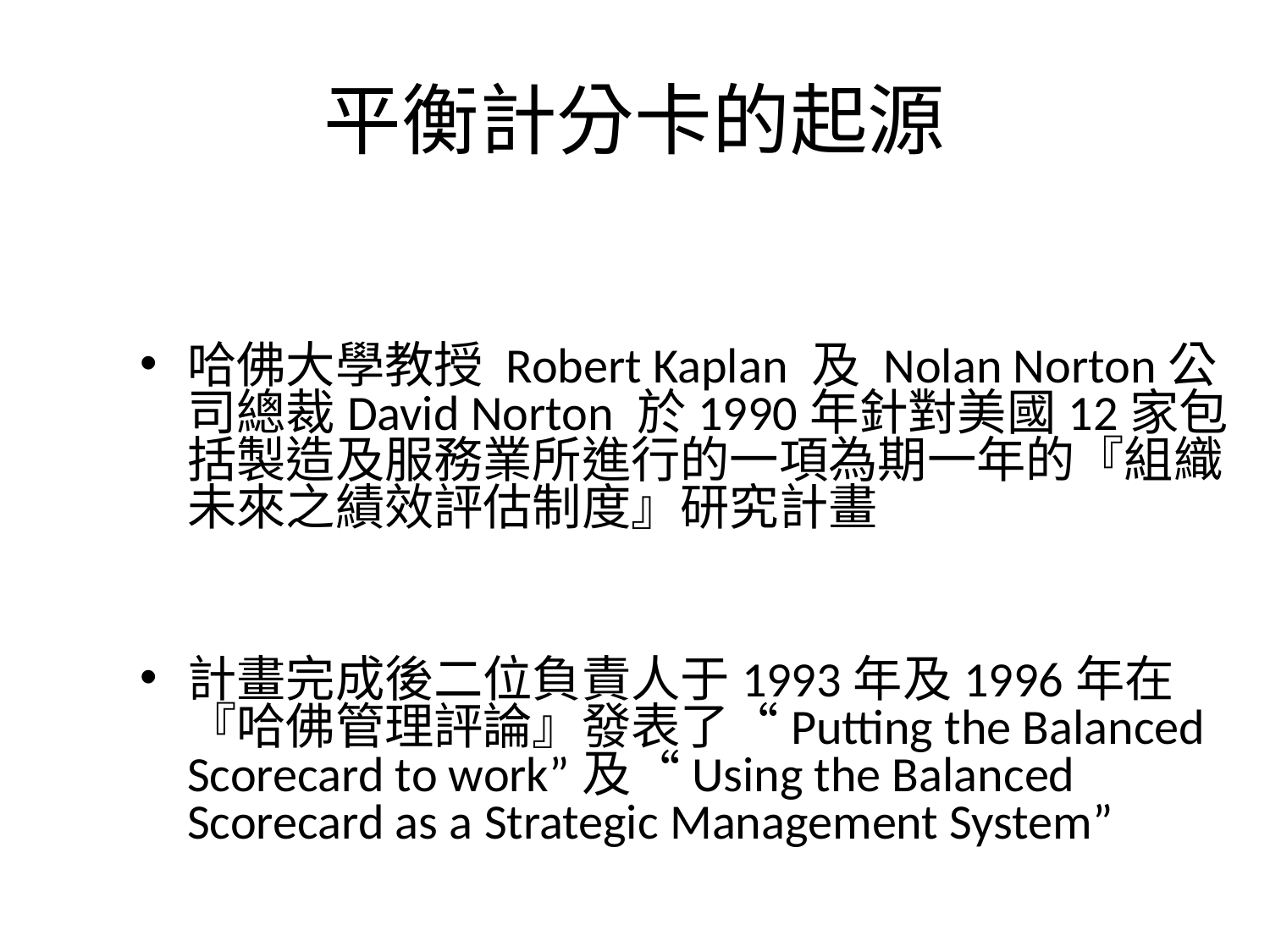

# 平衡計分卡的起源
哈佛大學教授 Robert Kaplan 及 Nolan Norton公司總裁David Norton 於1990年針對美國12家包括製造及服務業所進行的一項為期一年的『組織未來之績效評估制度』研究計畫

計畫完成後二位負責人于1993年及1996年在『哈佛管理評論』發表了“Putting the Balanced Scorecard to work”及“Using the Balanced Scorecard as a Strategic Management System”